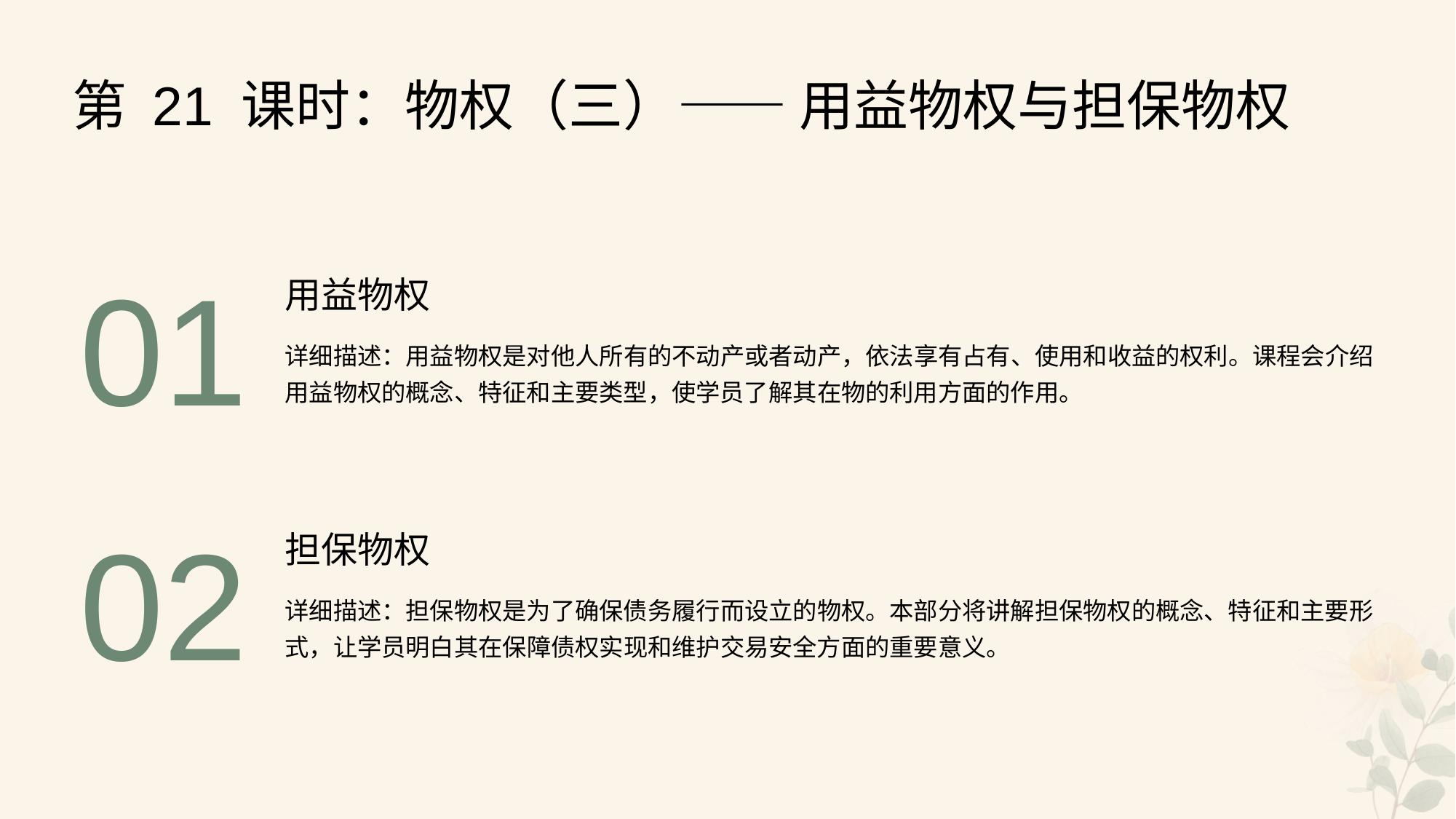

第 21 课时：物权（三）—— 用益物权与担保物权
01
用益物权
详细描述：用益物权是对他人所有的不动产或者动产，依法享有占有、使用和收益的权利。课程会介绍用益物权的概念、特征和主要类型，使学员了解其在物的利用方面的作用。
02
担保物权
详细描述：担保物权是为了确保债务履行而设立的物权。本部分将讲解担保物权的概念、特征和主要形式，让学员明白其在保障债权实现和维护交易安全方面的重要意义。